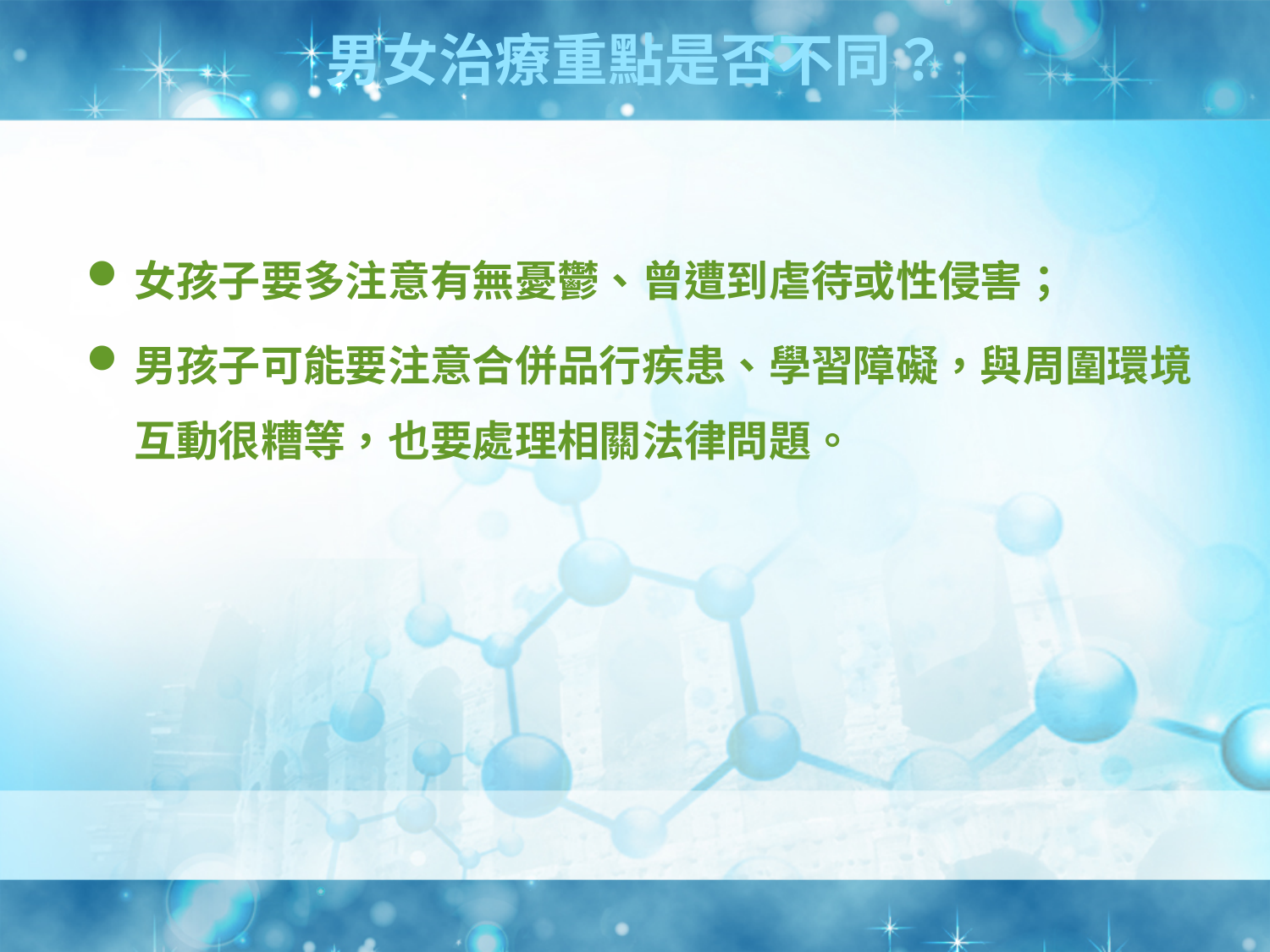

# 男女治療重點是否不同？
女孩子要多注意有無憂鬱、曾遭到虐待或性侵害；
男孩子可能要注意合併品行疾患、學習障礙，與周圍環境互動很糟等，也要處理相關法律問題。